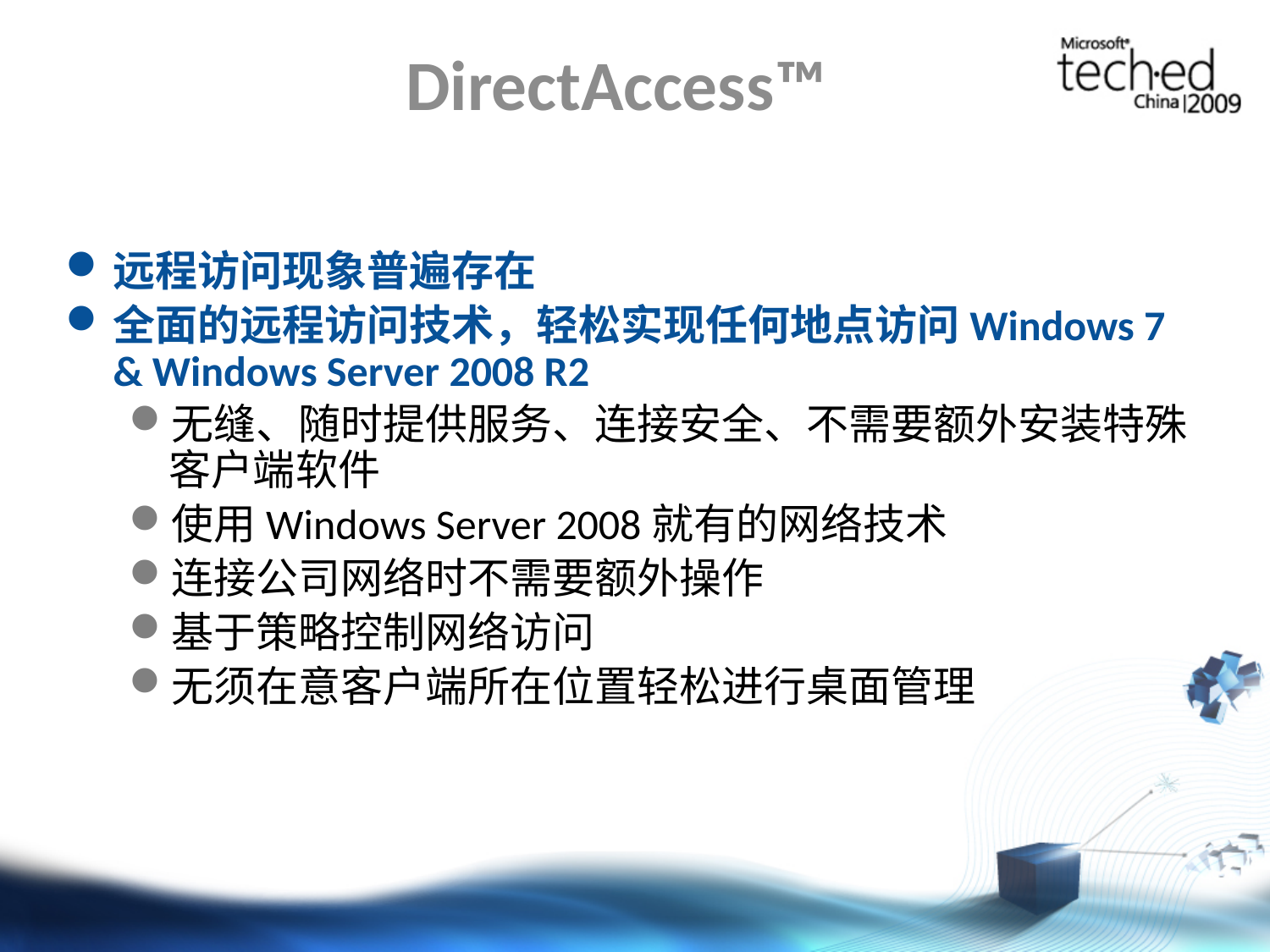

# DirectAccess™
远程访问现象普遍存在
全面的远程访问技术，轻松实现任何地点访问Windows 7 & Windows Server 2008 R2
无缝、随时提供服务、连接安全、不需要额外安装特殊客户端软件
使用Windows Server 2008就有的网络技术
连接公司网络时不需要额外操作
基于策略控制网络访问
无须在意客户端所在位置轻松进行桌面管理